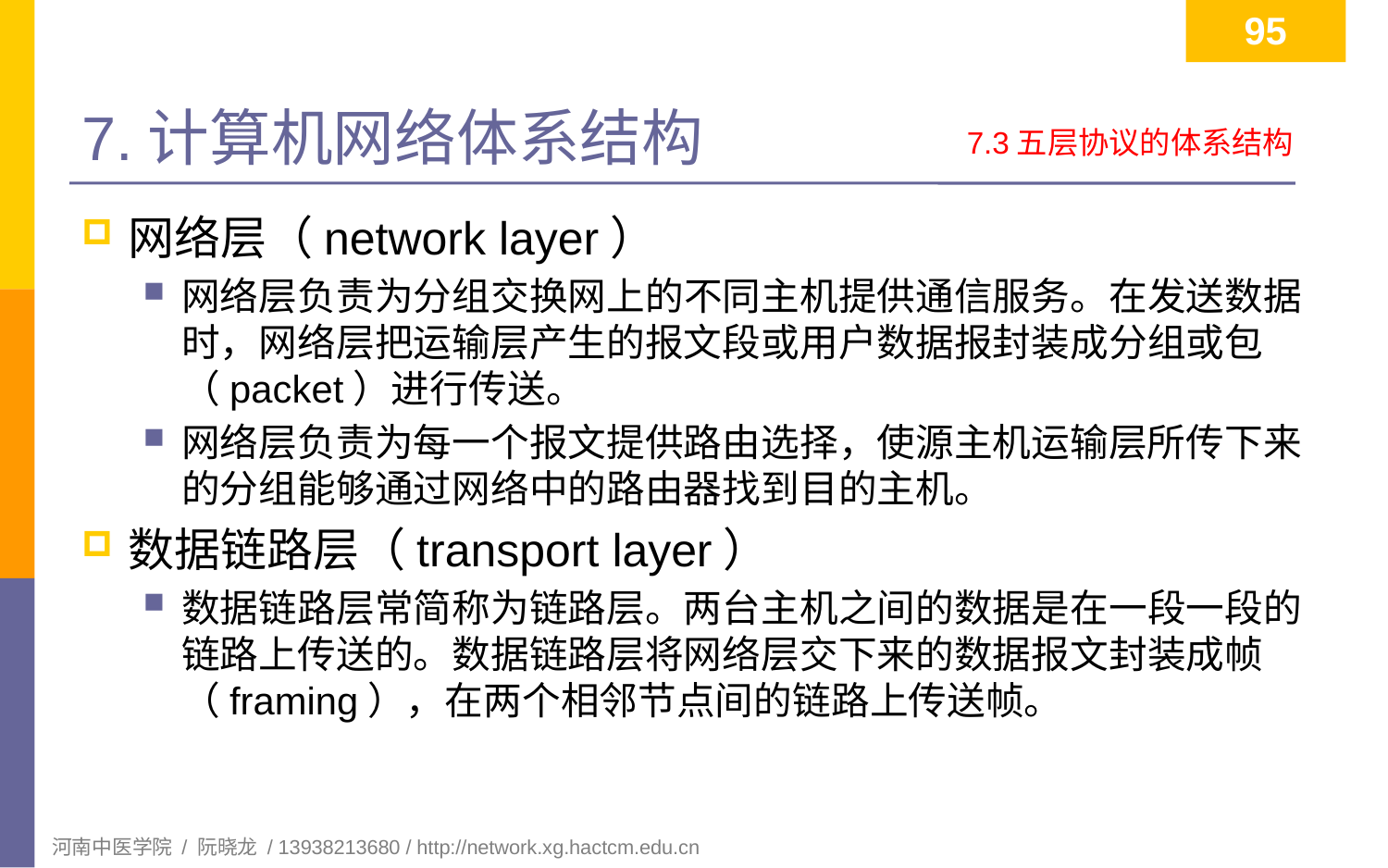

95
# 7.计算机网络体系结构
7.3五层协议的体系结构
网络层（network layer）
网络层负责为分组交换网上的不同主机提供通信服务。在发送数据时，网络层把运输层产生的报文段或用户数据报封装成分组或包（packet）进行传送。
网络层负责为每一个报文提供路由选择，使源主机运输层所传下来的分组能够通过网络中的路由器找到目的主机。
数据链路层（transport layer）
数据链路层常简称为链路层。两台主机之间的数据是在一段一段的链路上传送的。数据链路层将网络层交下来的数据报文封装成帧（framing），在两个相邻节点间的链路上传送帧。